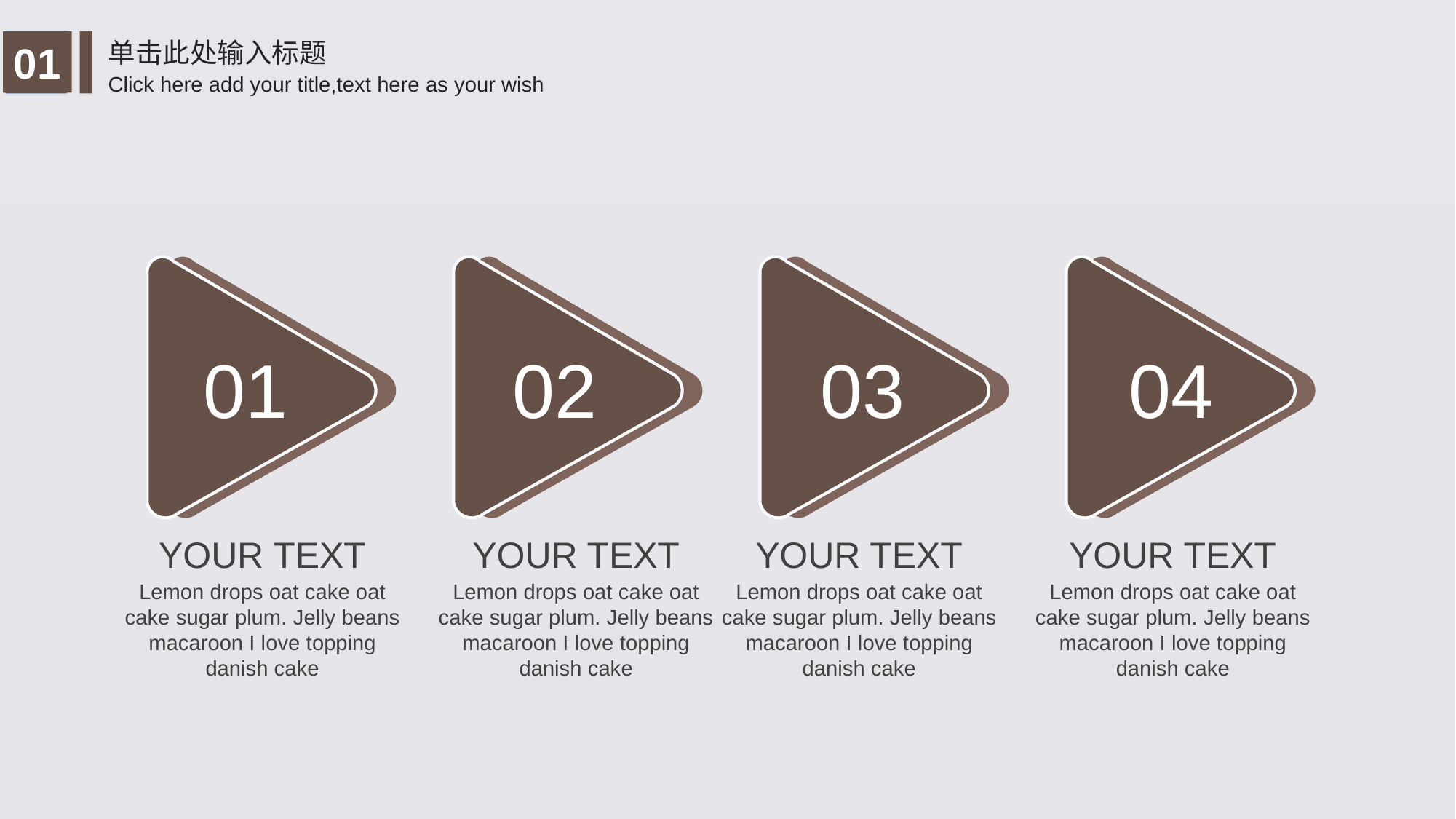

单击此处输入标题
01

Click here add your title,text here as your wish

01

02

03

04
 YOUR TEXT
 YOUR TEXT
 YOUR TEXT
 YOUR TEXT
Lemon drops oat cake oat cake sugar plum. Jelly beans macaroon I love topping danish cake
Lemon drops oat cake oat cake sugar plum. Jelly beans macaroon I love topping danish cake
Lemon drops oat cake oat cake sugar plum. Jelly beans macaroon I love topping danish cake
Lemon drops oat cake oat cake sugar plum. Jelly beans macaroon I love topping danish cake